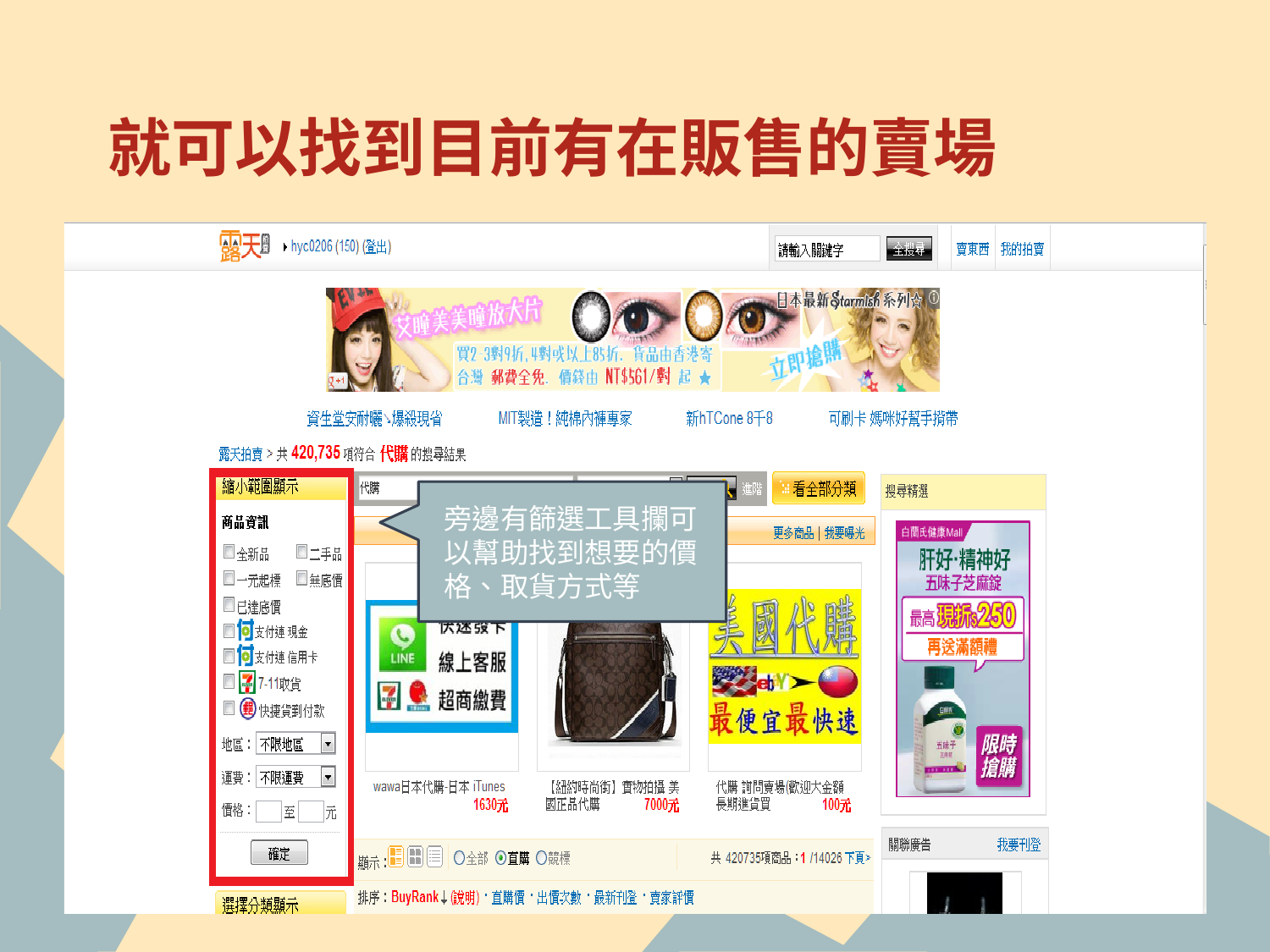

# 就可以找到目前有在販售的賣場

旁邊有篩選工具攔可以幫助找到想要的價格、取貨方式等